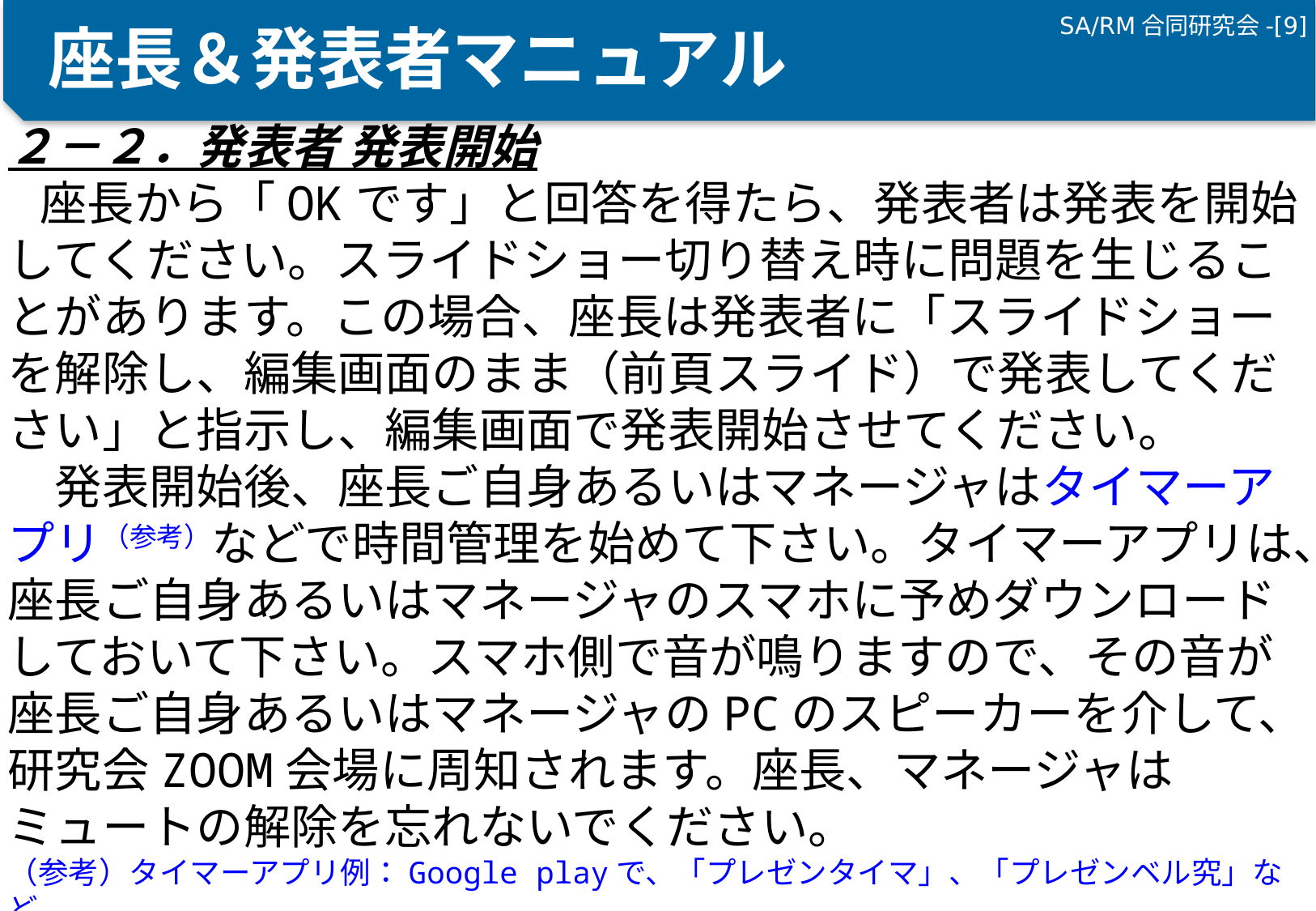

座長＆発表者マニュアル
２－２．発表者 発表開始
  座長から「OKです」と回答を得たら、発表者は発表を開始してください。スライドショー切り替え時に問題を生じることがあります。この場合、座長は発表者に「スライドショーを解除し、編集画面のまま（前頁スライド）で発表してください」と指示し、編集画面で発表開始させてください。
　発表開始後、座長ご自身あるいはマネージャはタイマーアプリ（参考）などで時間管理を始めて下さい。タイマーアプリは、座長ご自身あるいはマネージャのスマホに予めダウンロードしておいて下さい。スマホ側で音が鳴りますので、その音が座長ご自身あるいはマネージャのPCのスピーカーを介して、研究会ZOOM会場に周知されます。座長、マネージャはミュートの解除を忘れないでください。
（参考）タイマーアプリ例：Google playで、「プレゼンタイマ」、「プレゼンベル究」など